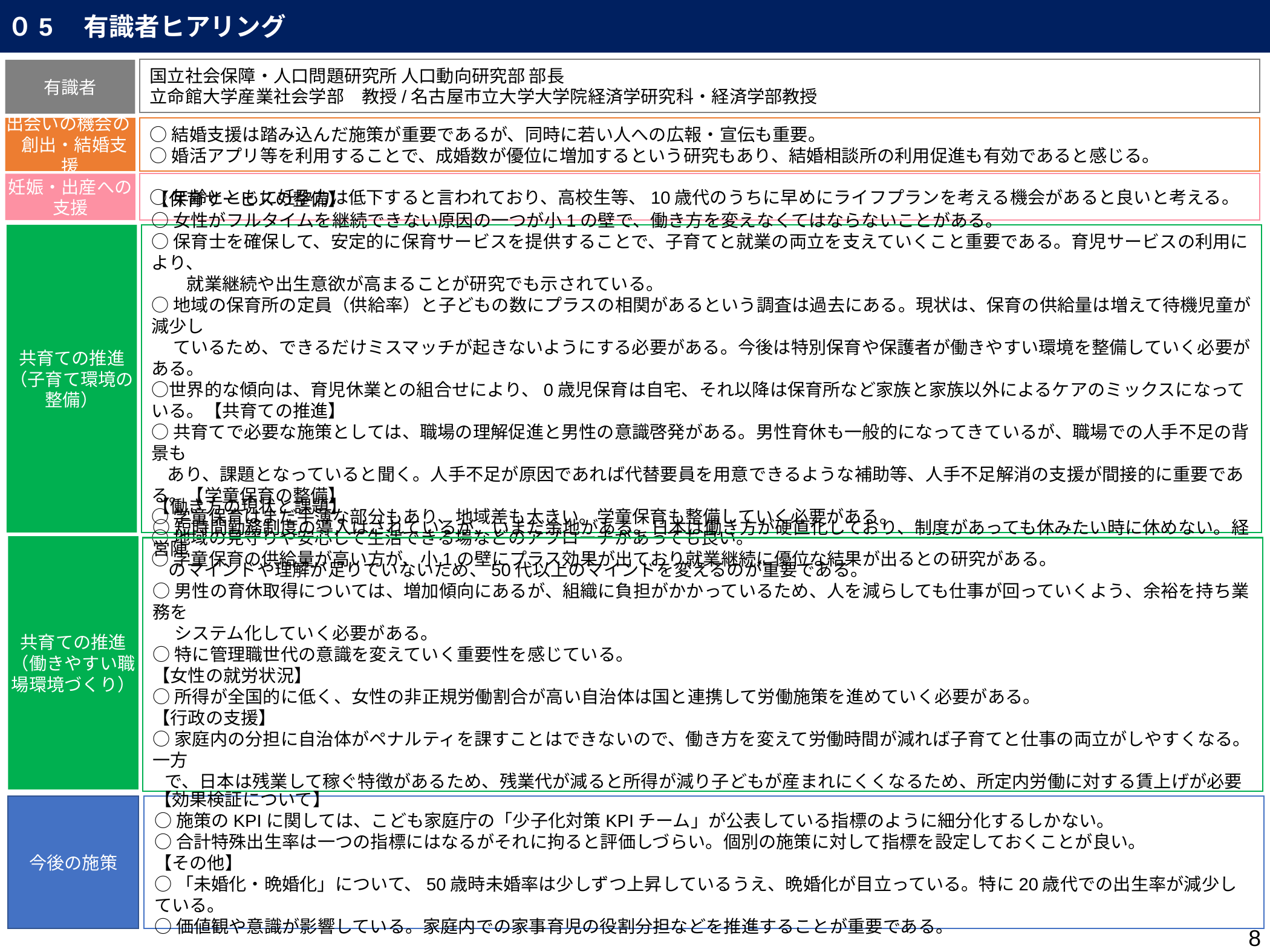

０5　有識者ヒアリング
国立社会保障・人口問題研究所 人口動向研究部 部長
立命館大学産業社会学部　教授/名古屋市立大学大学院経済学研究科・経済学部教授
有識者
出会いの機会の    創出・結婚支援
○結婚支援は踏み込んだ施策が重要であるが、同時に若い人への広報・宣伝も重要。
○婚活アプリ等を利用することで、成婚数が優位に増加するという研究もあり、結婚相談所の利用促進も有効であると感じる。
妊娠・出産への支援
○年齢とともに妊孕力は低下すると言われており、高校生等、10歳代のうちに早めにライフプランを考える機会があると良いと考える。
【保育サービスの整備】
○女性がフルタイムを継続できない原因の一つが小1の壁で、働き方を変えなくてはならないことがある。
○保育士を確保して、安定的に保育サービスを提供することで、子育てと就業の両立を支えていくこと重要である。育児サービスの利用により、
　　就業継続や出生意欲が高まることが研究でも示されている。
○地域の保育所の定員（供給率）と子どもの数にプラスの相関があるという調査は過去にある。現状は、保育の供給量は増えて待機児童が減少し
　 ているため、できるだけミスマッチが起きないようにする必要がある。今後は特別保育や保護者が働きやすい環境を整備していく必要がある。
○世界的な傾向は、育児休業との組合せにより、0歳児保育は自宅、それ以降は保育所など家族と家族以外によるケアのミックスになっている。【共育ての推進】
○共育てで必要な施策としては、職場の理解促進と男性の意識啓発がある。男性育休も一般的になってきているが、職場での人手不足の背景も
   あり、課題となっていると聞く。人手不足が原因であれば代替要員を用意できるような補助等、人手不足解消の支援が間接的に重要である。【学童保育の整備】
○学童保育はまだ手薄な部分もあり、地域差も大きい。学童保育も整備していく必要がある。
○地域の見守りや安心して生活できる場などのアプローチがあっても良い。
○学童保育の供給量が高い方が、小1の壁にプラス効果が出ており就業継続に優位な結果が出るとの研究がある。
共育ての推進（子育て環境の整備）
共育ての推進（働きやすい職場環境づくり）
【働き方の現状と課題】
○短時間勤務制度の導入はされているが、いまだ余地がある。日本は働き方が硬直化しており、制度があっても休みたい時に休めない。経営陣
   のマインドや理解が足りていないため、50代以上のマインドを変えるのが重要である。
○男性の育休取得については、増加傾向にあるが、組織に負担がかかっているため、人を減らしても仕事が回っていくよう、余裕を持ち業務を
　 システム化していく必要がある。
○特に管理職世代の意識を変えていく重要性を感じている。
【女性の就労状況】
○所得が全国的に低く、女性の非正規労働割合が高い自治体は国と連携して労働施策を進めていく必要がある。
【行政の支援】
○家庭内の分担に自治体がペナルティを課すことはできないので、働き方を変えて労働時間が減れば子育てと仕事の両立がしやすくなる。一方
  で、日本は残業して稼ぐ特徴があるため、残業代が減ると所得が減り子どもが産まれにくくなるため、所定内労働に対する賃上げが必要である。
○テレワークなどの働き方改革は、ワークライフバランスの決定打になりえるため、行政が力を入れる価値がある。
今後の施策
【効果検証について】
○施策のKPIに関しては、こども家庭庁の「少子化対策KPIチーム」が公表している指標のように細分化するしかない。
○合計特殊出生率は一つの指標にはなるがそれに拘ると評価しづらい。個別の施策に対して指標を設定しておくことが良い。
【その他】
○「未婚化・晩婚化」について、50歳時未婚率は少しずつ上昇しているうえ、晩婚化が目立っている。特に20歳代での出生率が減少している。
○価値観や意識が影響している。家庭内での家事育児の役割分担などを推進することが重要である。
8